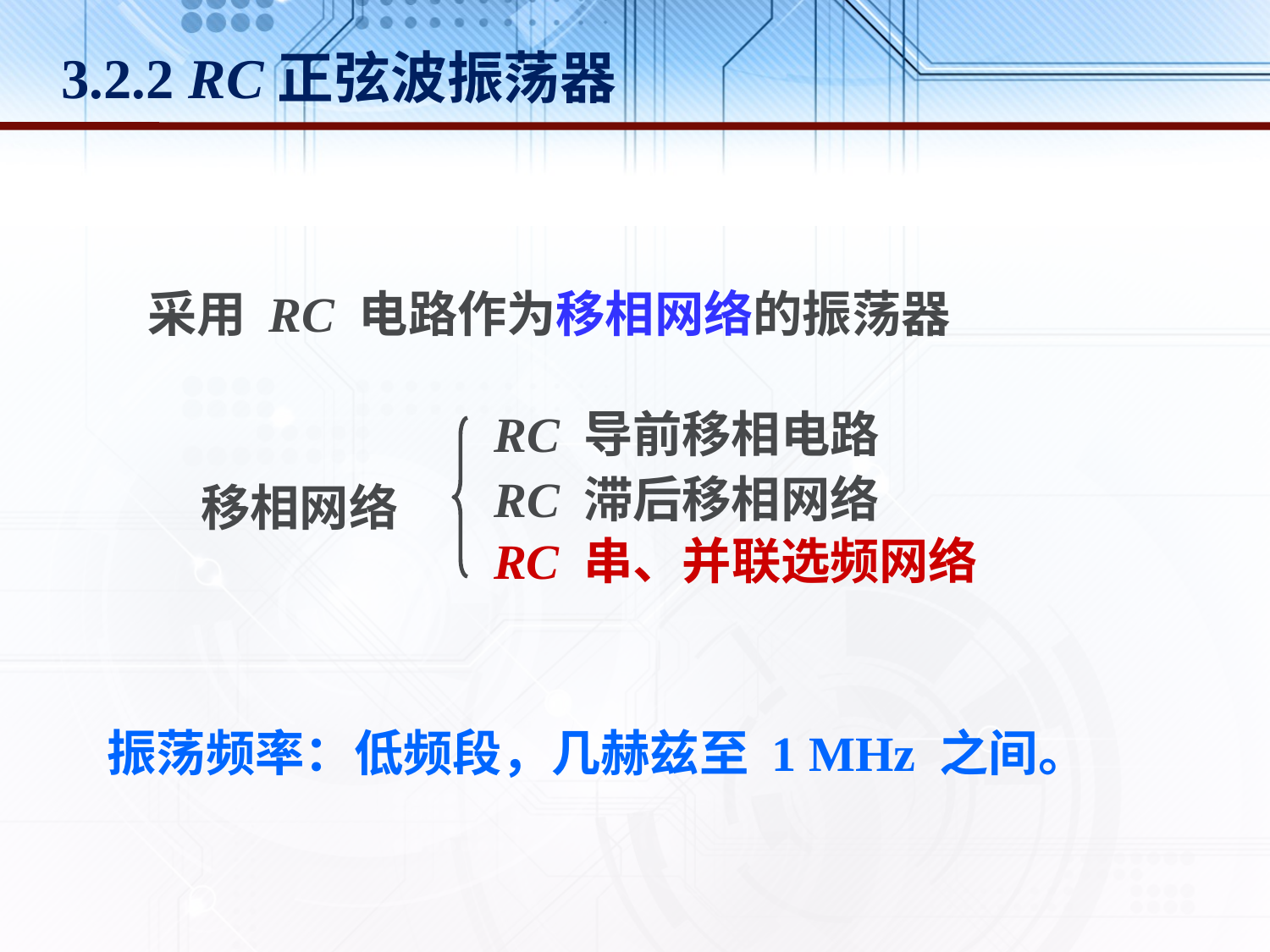

3.2.2 RC正弦波振荡器

采用 RC 电路作为移相网络的振荡器
RC 导前移相电路

RC 滞后移相网络
移相网络
RC 串、并联选频网络
振荡频率：低频段，几赫兹至 1 MHz 之间。